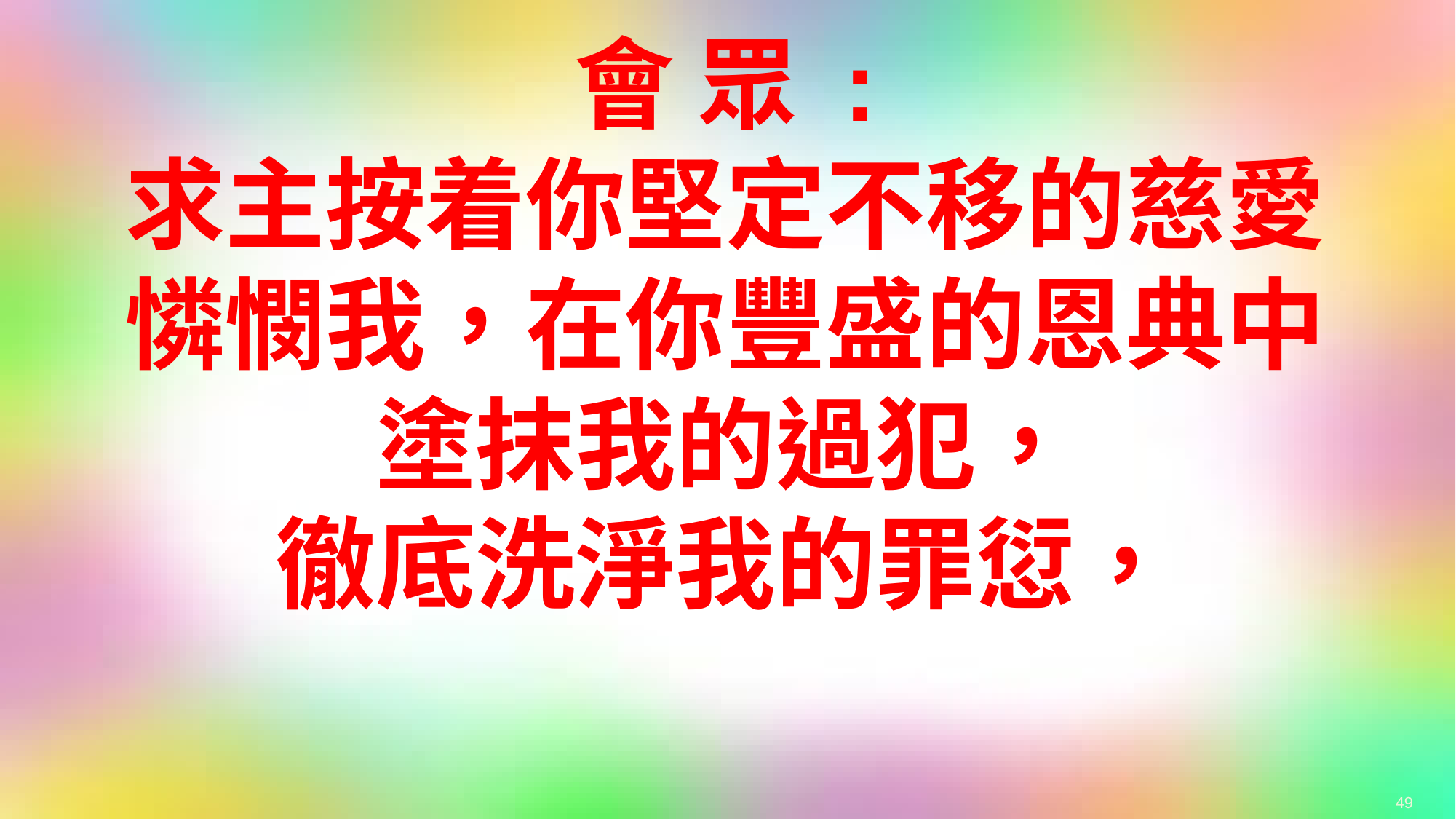

會 眾 :
求主按着你堅定不移的慈愛
憐憫我，在你豐盛的恩典中
塗抹我的過犯，
徹底洗淨我的罪愆，
49